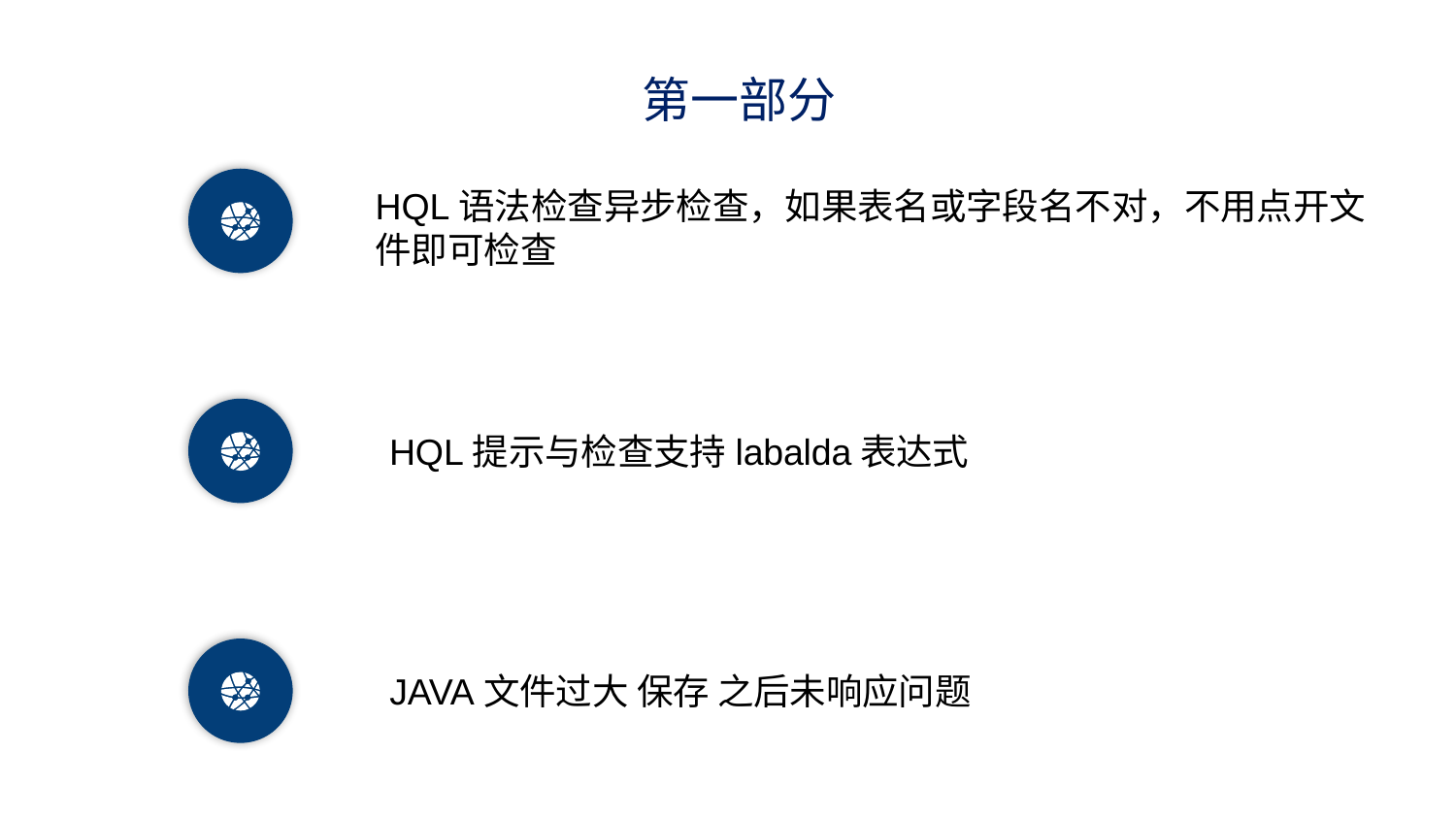

第一部分

HQL语法检查异步检查，如果表名或字段名不对，不用点开文件即可检查

HQL提示与检查支持labalda表达式

JAVA文件过大 保存 之后未响应问题